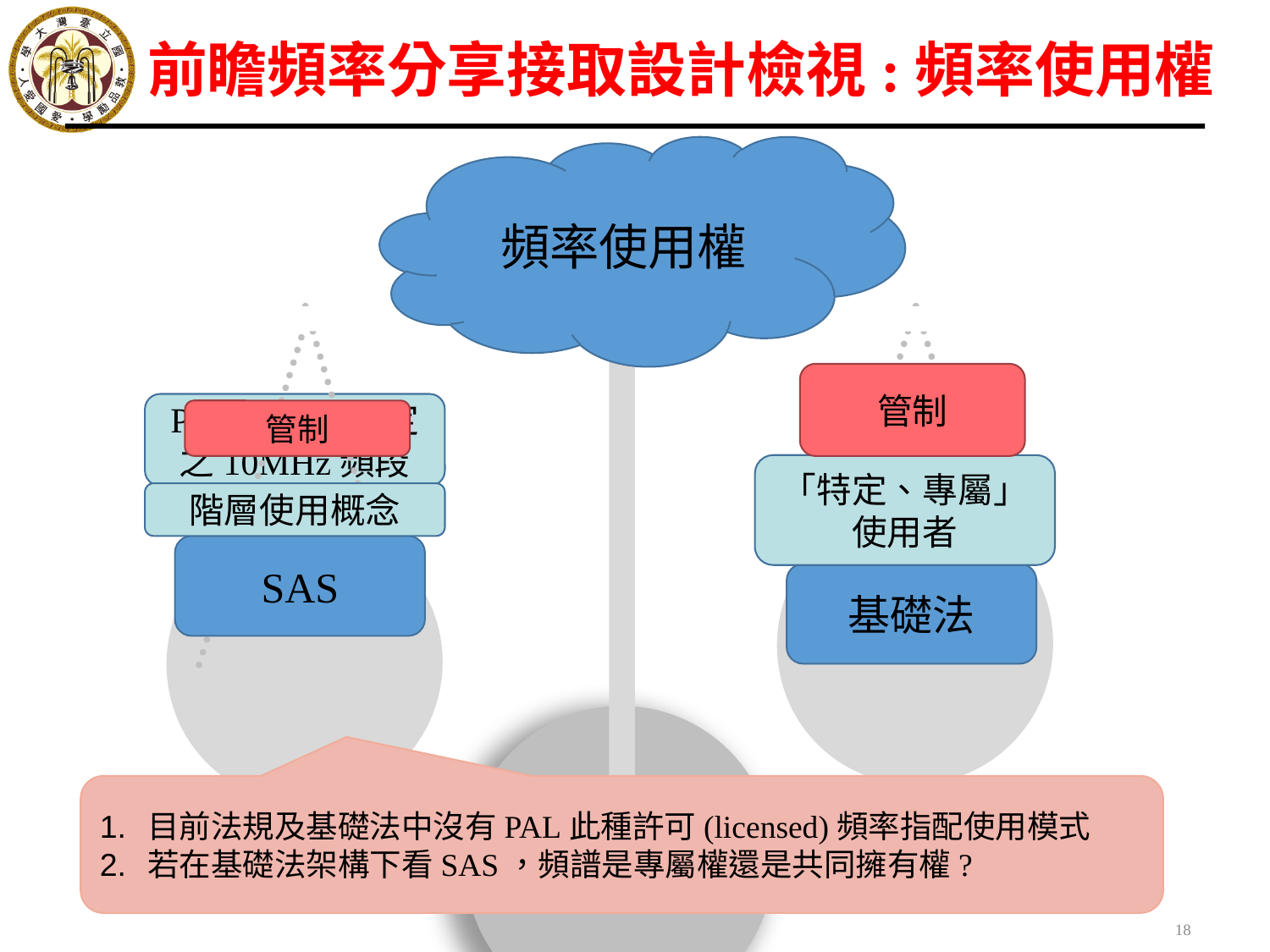

前瞻頻率分享接取設計檢視:頻率使用權

頻率使用權

管制
PAL競標非固定之10MHz頻段
管制
「特定、專屬」使用者
階層使用概念
SAS
基礎法

目前法規及基礎法中沒有PAL此種許可(licensed)頻率指配使用模式
若在基礎法架構下看SAS，頻譜是專屬權還是共同擁有權?
18